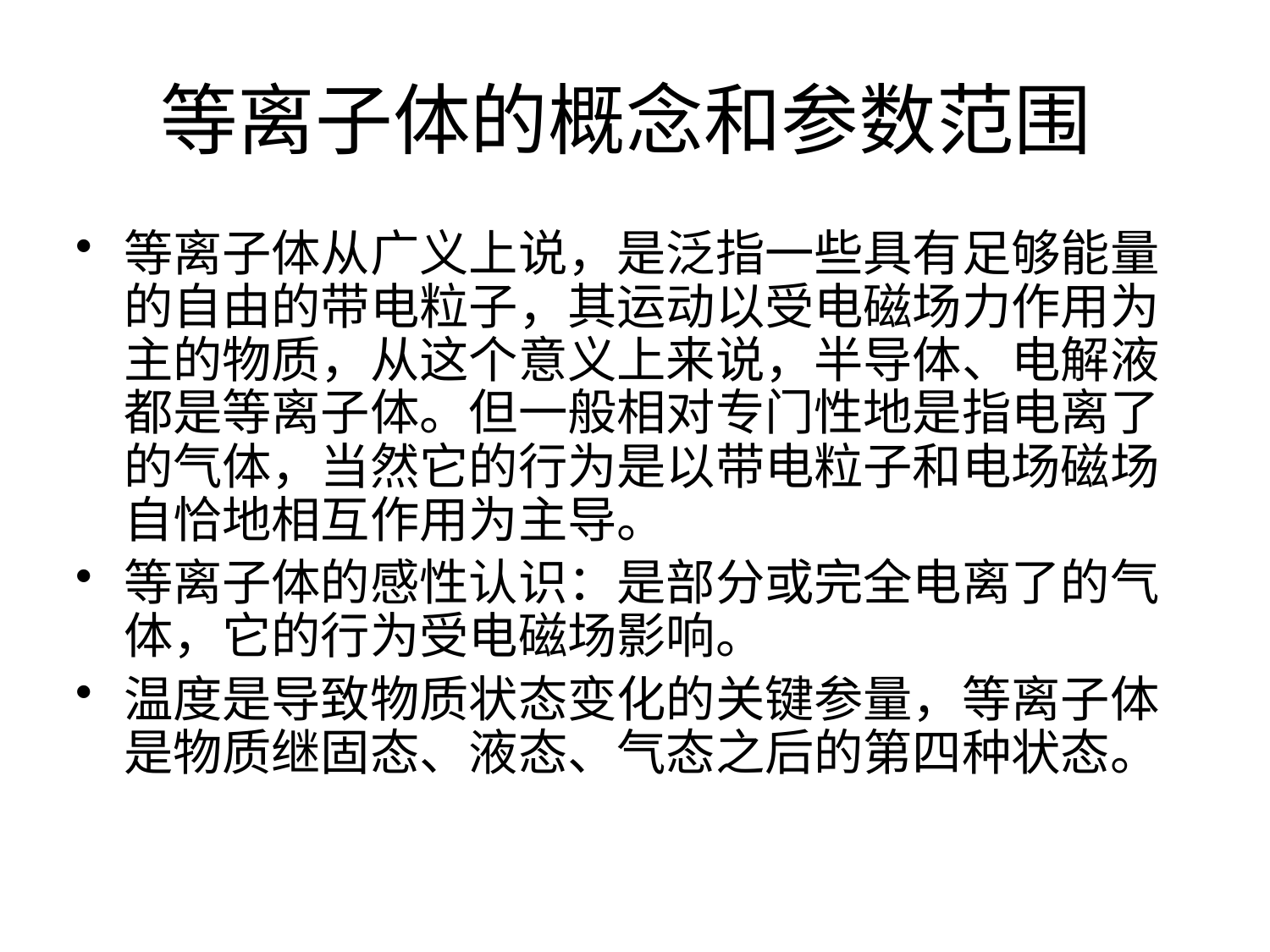

# 等离子体的概念和参数范围
等离子体从广义上说，是泛指一些具有足够能量的自由的带电粒子，其运动以受电磁场力作用为主的物质，从这个意义上来说，半导体、电解液都是等离子体。但一般相对专门性地是指电离了的气体，当然它的行为是以带电粒子和电场磁场自恰地相互作用为主导。
等离子体的感性认识：是部分或完全电离了的气体，它的行为受电磁场影响。
温度是导致物质状态变化的关键参量，等离子体是物质继固态、液态、气态之后的第四种状态。